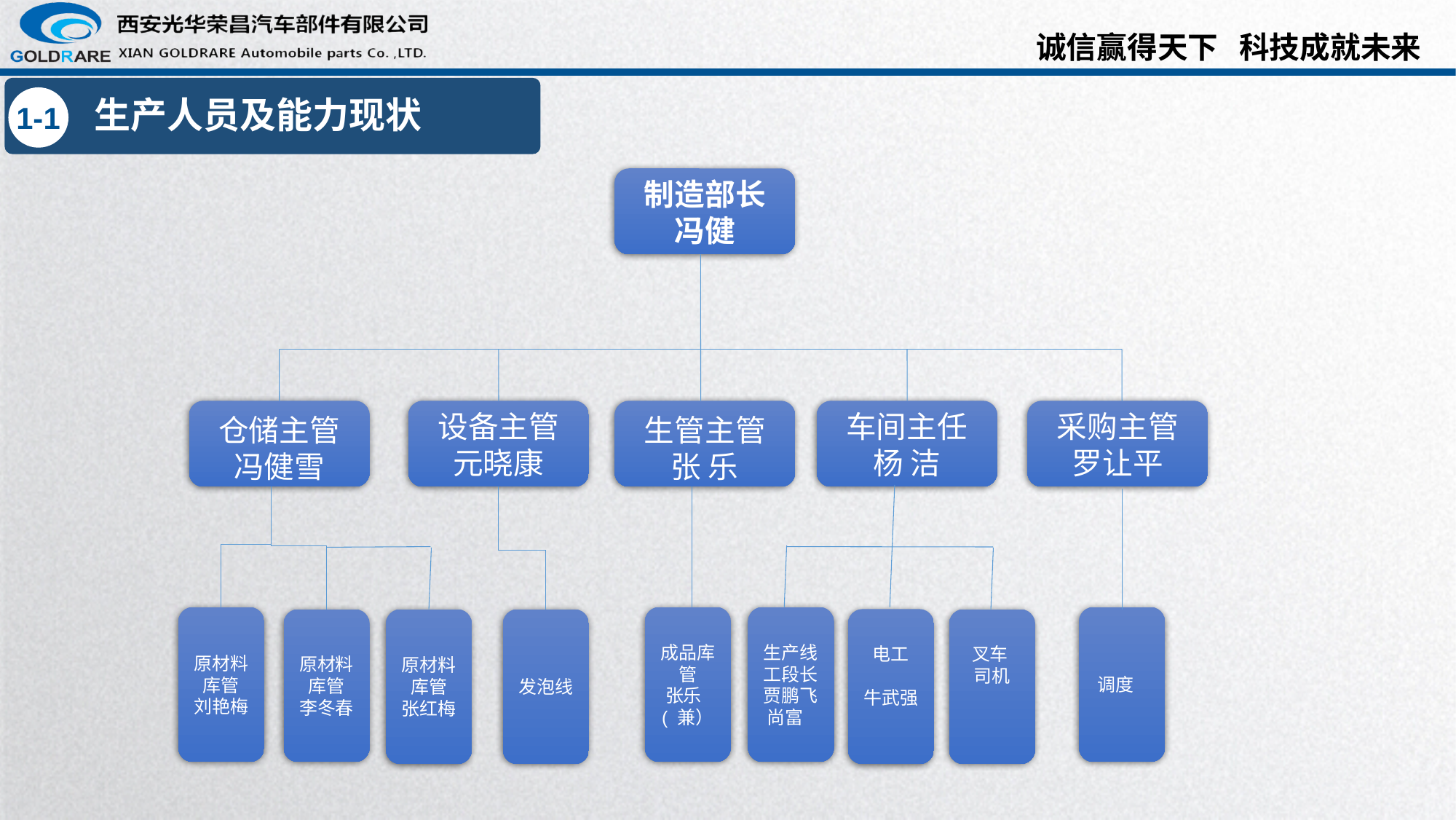

生产人员及能力现状

1-1
制造部长
冯健

仓储主管
冯健雪

设备主管
元晓康

生管主管
张 乐

车间主任
杨 洁
采购主管
罗让平
成品库管
张乐   ( 兼）
生产线
工段长
贾鹏飞尚富
调度
原材料库管
刘艳梅
电工

牛武强
原材料库管
李冬春
原材料库管
张红梅
发泡线
叉车  司机